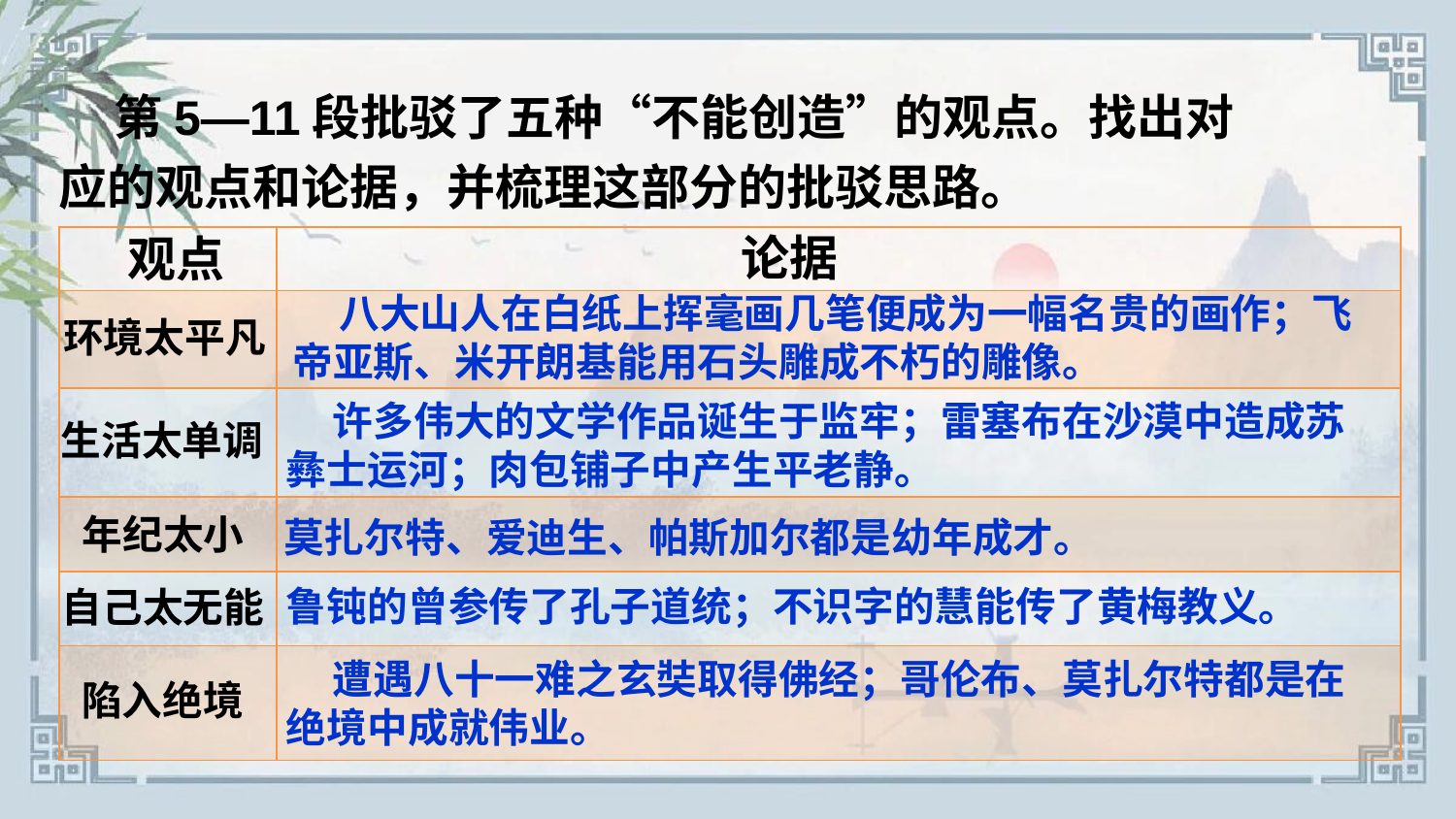

第5—11段批驳了五种“不能创造”的观点。找出对应的观点和论据，并梳理这部分的批驳思路。
论据
观点
|  |  |
| --- | --- |
|  |  |
|  |  |
|  |  |
|  |  |
|  |  |
    八大山人在白纸上挥毫画几笔便成为一幅名贵的画作；飞帝亚斯、米开朗基能用石头雕成不朽的雕像。
环境太平凡
    许多伟大的文学作品诞生于监牢；雷塞布在沙漠中造成苏彝士运河；肉包铺子中产生平老静。
生活太单调
年纪太小
莫扎尔特、爱迪生、帕斯加尔都是幼年成才。
鲁钝的曾参传了孔子道统；不识字的慧能传了黄梅教义。
自己太无能
    遭遇八十一难之玄奘取得佛经；哥伦布、莫扎尔特都是在绝境中成就伟业。
陷入绝境